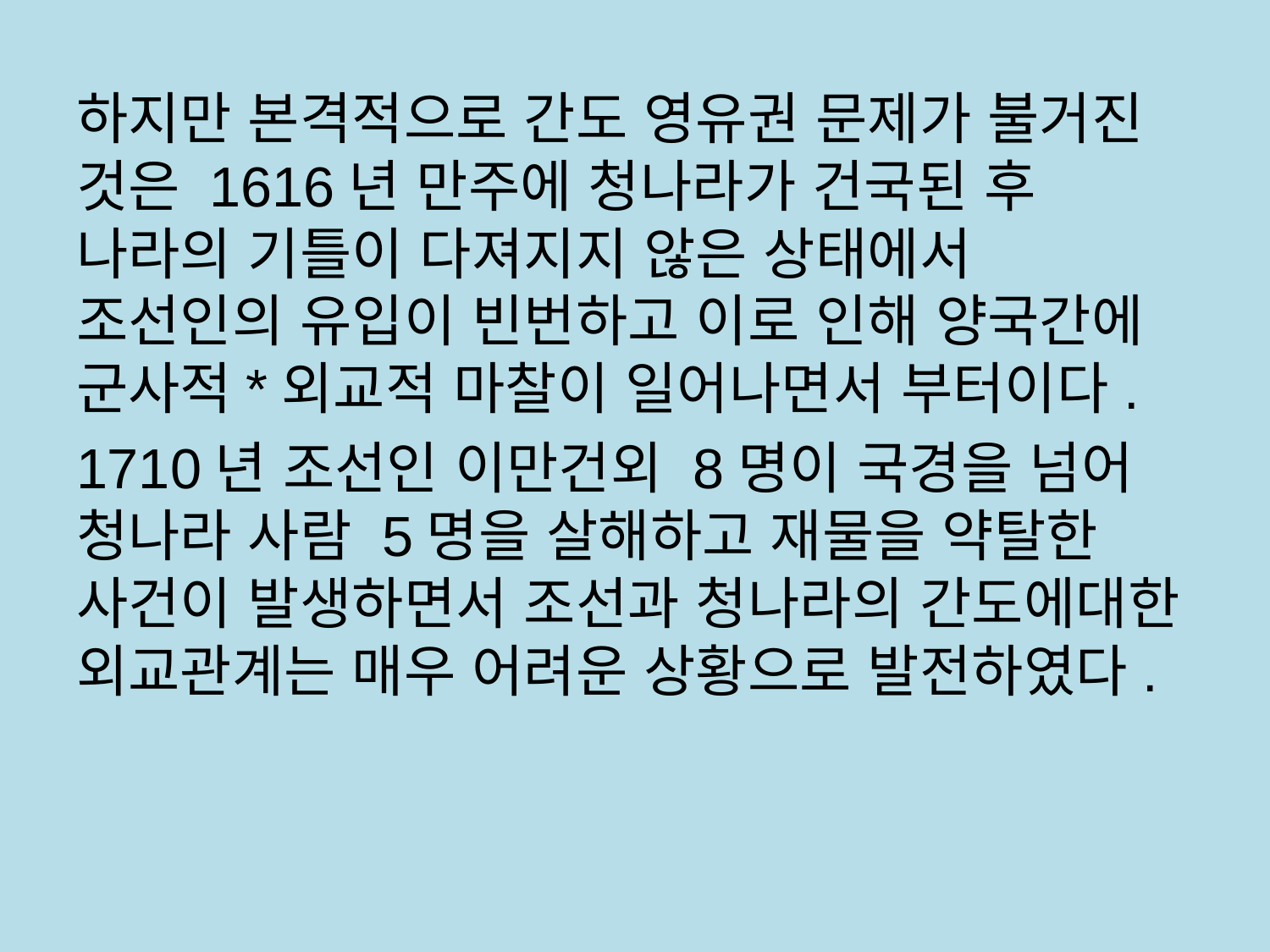

하지만 본격적으로 간도 영유권 문제가 불거진 것은 1616년 만주에 청나라가 건국된 후 나라의 기틀이 다져지지 않은 상태에서 조선인의 유입이 빈번하고 이로 인해 양국간에 군사적*외교적 마찰이 일어나면서 부터이다.
1710년 조선인 이만건외 8명이 국경을 넘어 청나라 사람 5명을 살해하고 재물을 약탈한 사건이 발생하면서 조선과 청나라의 간도에대한 외교관계는 매우 어려운 상황으로 발전하였다.